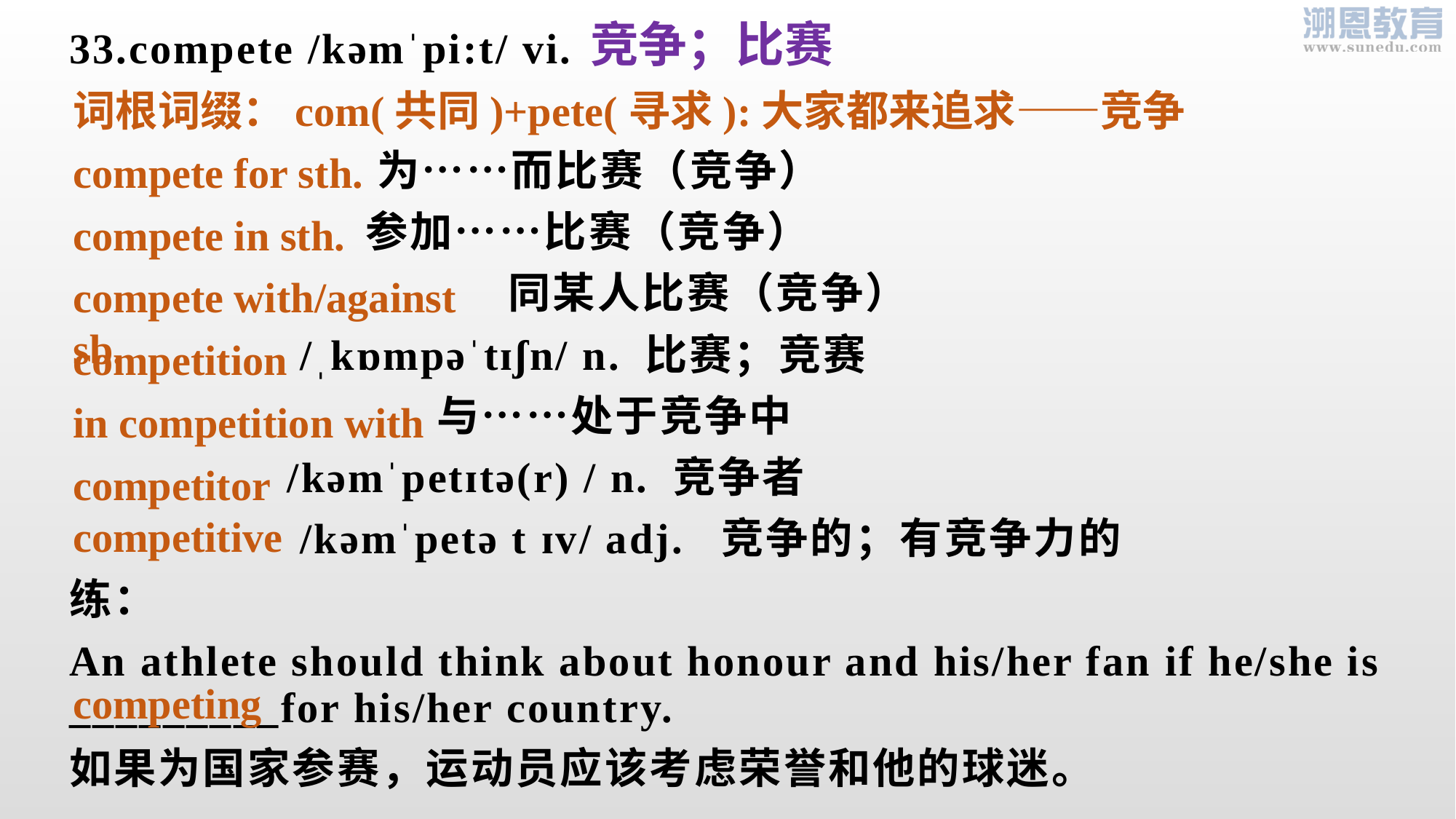

竞争；比赛
33.compete /kəmˈpi:t/ vi.

                         为……而比赛（竞争）
                        参加……比赛（竞争）
                                    同某人比赛（竞争）
                  /ˌkɒmpəˈtɪʃn/ n. 比赛；竞赛
                              与……处于竞争中
                 /kəmˈpetɪtə(r) / n. 竞争者
                  /kəmˈpetə t ɪv/ adj.  竞争的；有竞争力的
练：
An athlete should think about honour and his/her fan if he/she is _________for his/her country.
如果为国家参赛，运动员应该考虑荣誉和他的球迷。

词根词缀：com(共同)+pete(寻求):大家都来追求——竞争
compete for sth.
compete in sth.
compete with/against sb.
competition
in competition with
competitor
competitive
competing